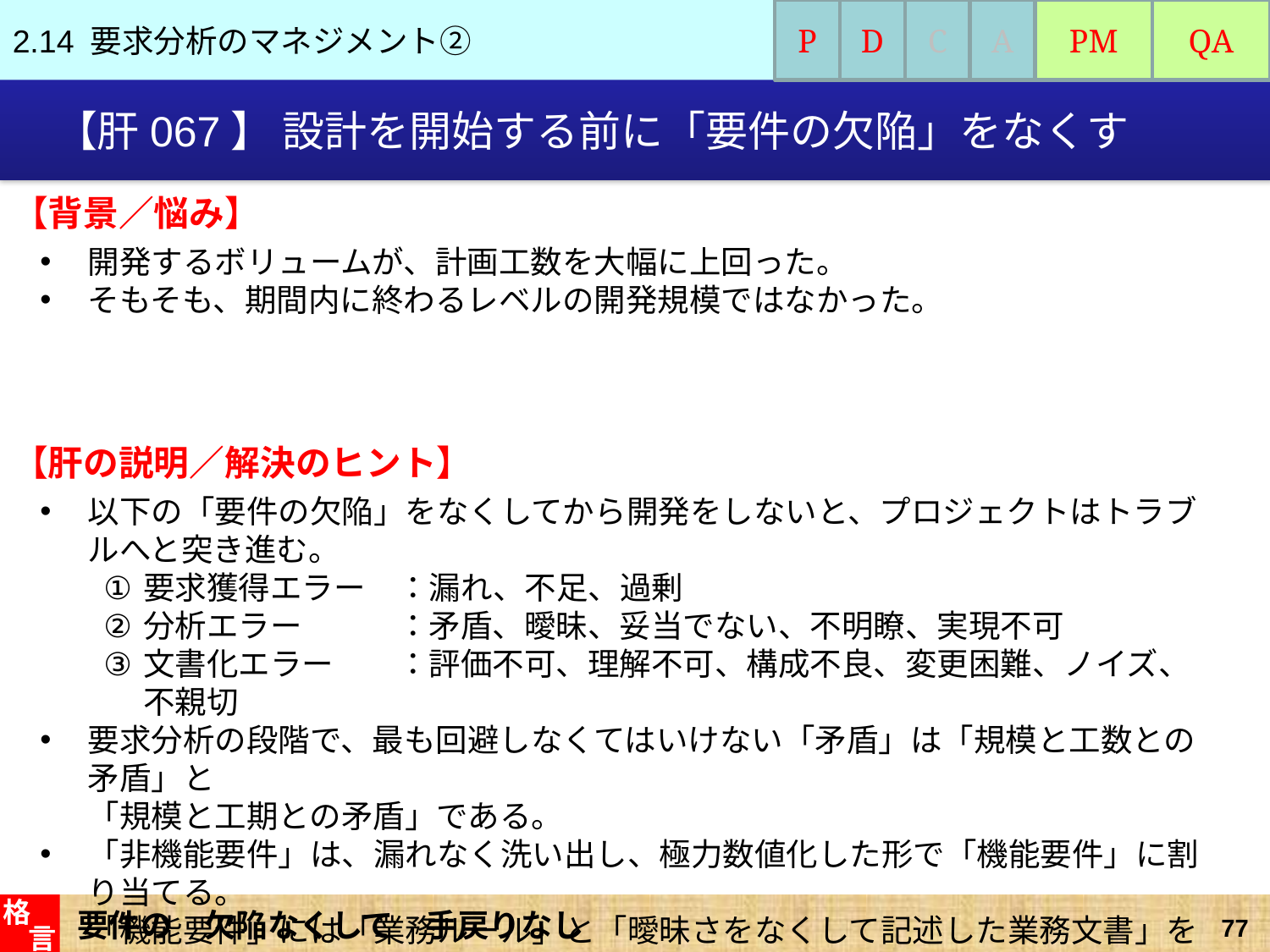

2.14 要求分析のマネジメント②
P
D
C
A
PM
QA
# 【肝067】 設計を開始する前に「要件の欠陥」をなくす
【背景／悩み】
開発するボリュームが、計画工数を大幅に上回った。
そもそも、期間内に終わるレベルの開発規模ではなかった。
【肝の説明／解決のヒント】
以下の「要件の欠陥」をなくしてから開発をしないと、プロジェクトはトラブルへと突き進む。
要求獲得エラー	：漏れ、不足、過剰
分析エラー	：矛盾、曖昧、妥当でない、不明瞭、実現不可
文書化エラー	：評価不可、理解不可、構成不良、変更困難、ノイズ、不親切
要求分析の段階で、最も回避しなくてはいけない「矛盾」は「規模と工数との矛盾」と
「規模と工期との矛盾」である。
「非機能要件」は、漏れなく洗い出し、極力数値化した形で「機能要件」に割り当てる。
「機能要件」には「業務ルール」と「曖昧さをなくして記述した業務文書」を紐付ける。
そして、「機能要件」毎に工数を算出し、予算と期間に納まる「開発範囲」を判断する。
要件の　欠陥なくして　手戻りなし
格
言
77